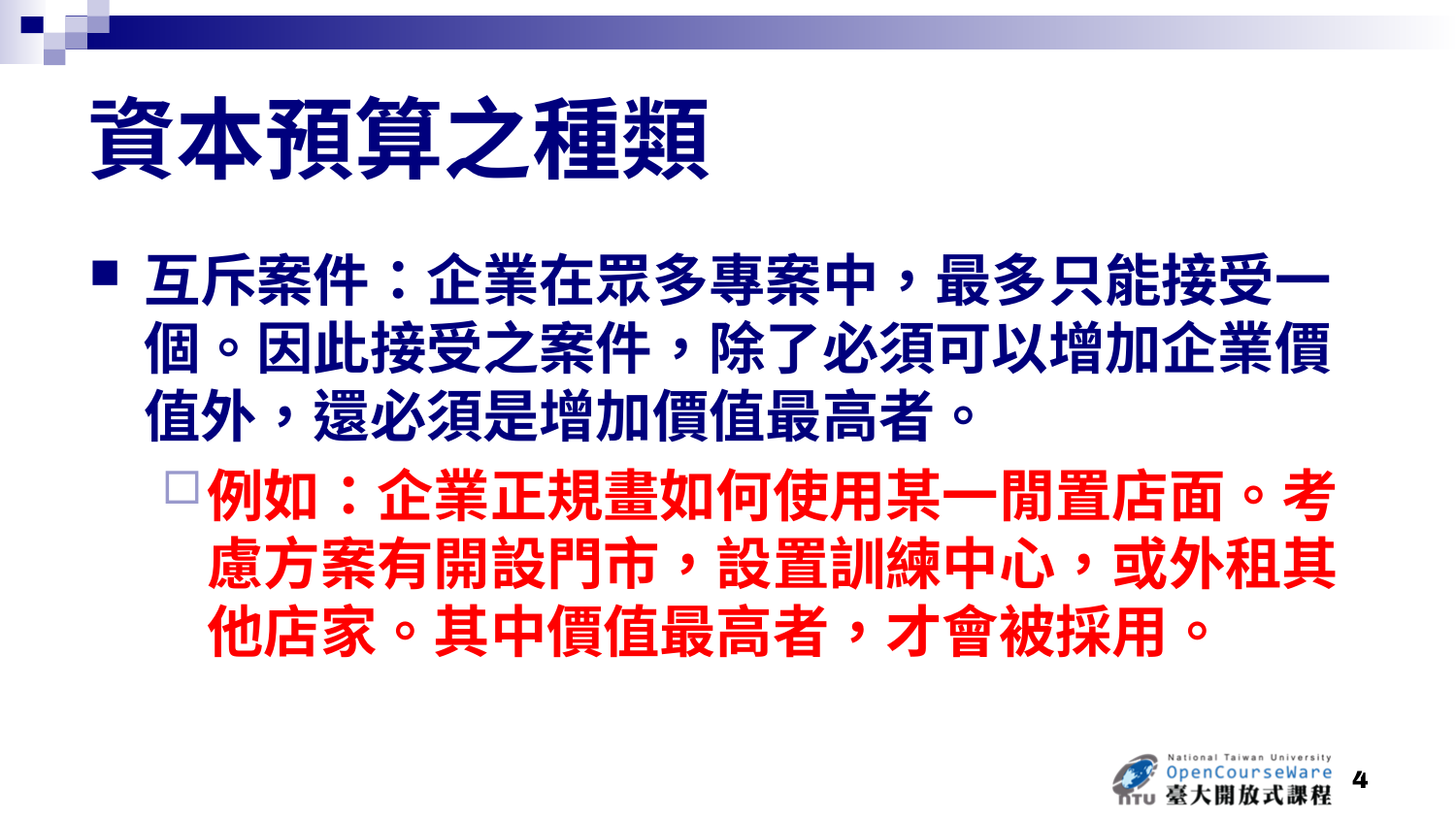

# 資本預算之種類
互斥案件：企業在眾多專案中，最多只能接受一個。因此接受之案件，除了必須可以增加企業價值外，還必須是增加價值最高者。
例如：企業正規畫如何使用某一閒置店面。考慮方案有開設門市，設置訓練中心，或外租其他店家。其中價值最高者，才會被採用。

4